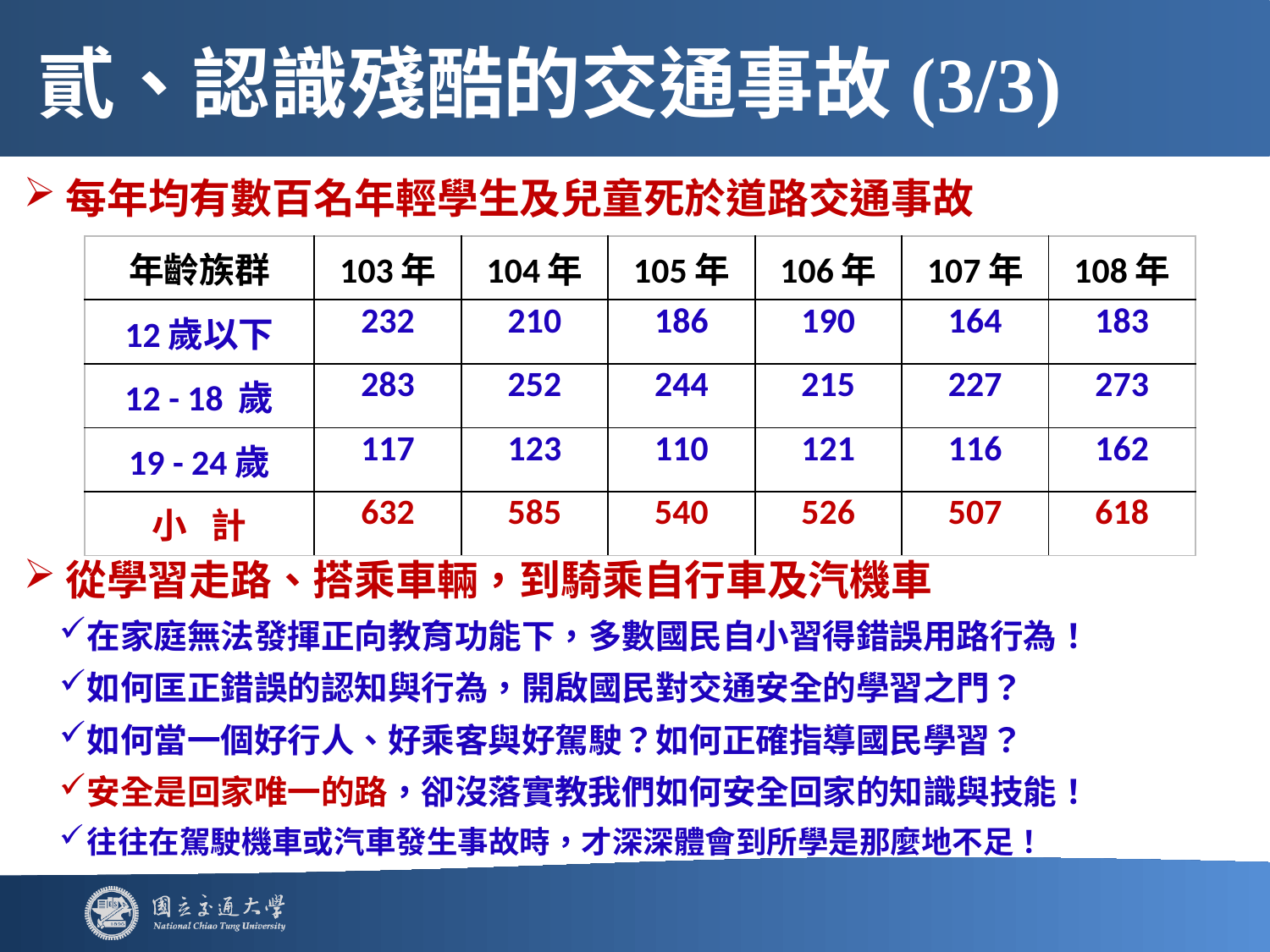

# 貳、認識殘酷的交通事故(3/3)
每年均有數百名年輕學生及兒童死於道路交通事故

從學習走路、搭乘車輛，到騎乘自行車及汽機車
在家庭無法發揮正向教育功能下，多數國民自小習得錯誤用路行為！
如何匡正錯誤的認知與行為，開啟國民對交通安全的學習之門？
如何當一個好行人、好乘客與好駕駛？如何正確指導國民學習？
安全是回家唯一的路，卻沒落實教我們如何安全回家的知識與技能！
往往在駕駛機車或汽車發生事故時，才深深體會到所學是那麼地不足！
| 年齡族群 | 103年 | 104年 | 105年 | 106年 | 107年 | 108年 |
| --- | --- | --- | --- | --- | --- | --- |
| 12歲以下 | 232 | 210 | 186 | 190 | 164 | 183 |
| 12 - 18 歲 | 283 | 252 | 244 | 215 | 227 | 273 |
| 19 - 24歲 | 117 | 123 | 110 | 121 | 116 | 162 |
| 小 計 | 632 | 585 | 540 | 526 | 507 | 618 |